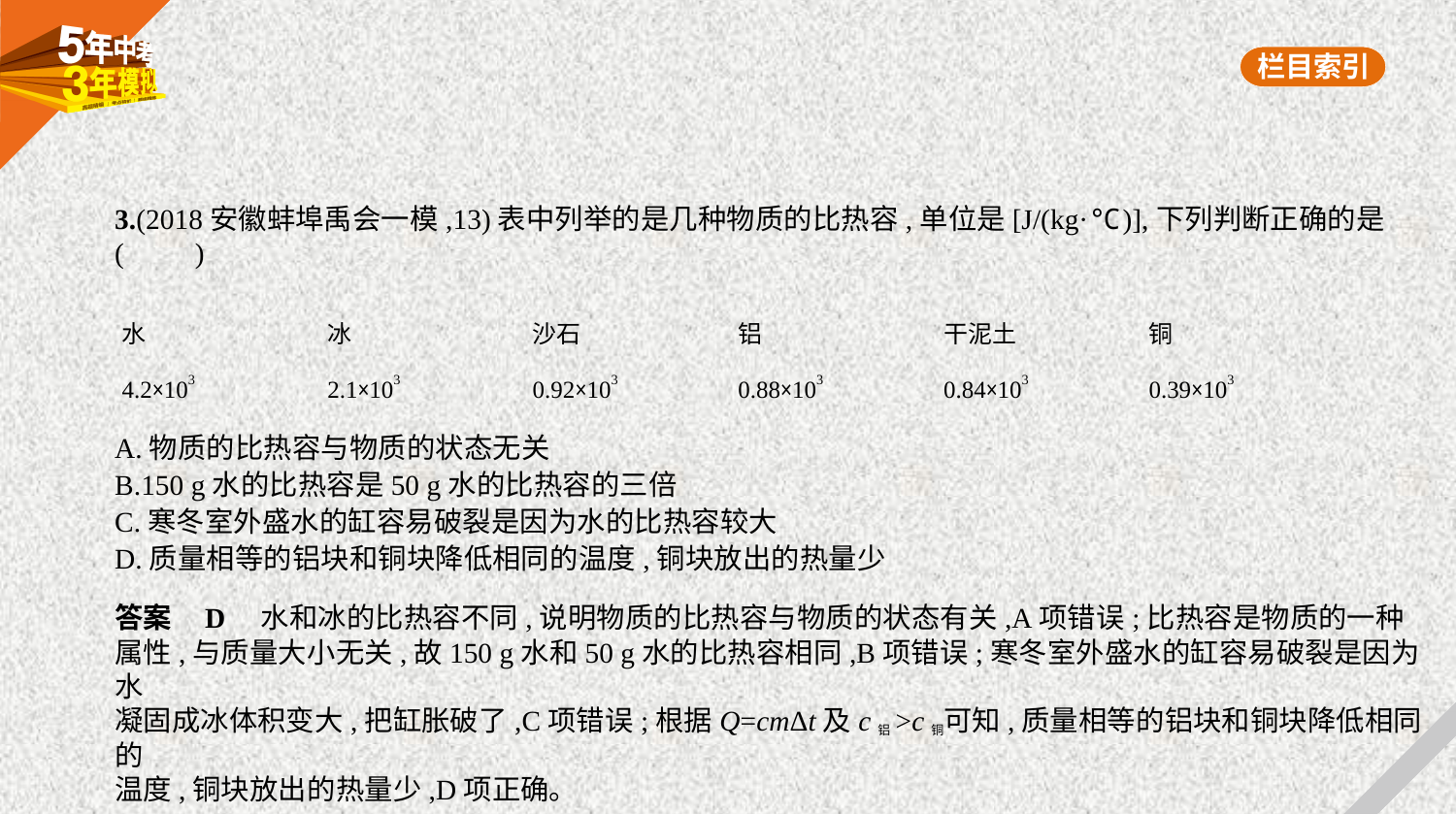

3.(2018安徽蚌埠禹会一模,13)表中列举的是几种物质的比热容,单位是[J/(kg·℃)],下列判断正确的是
(　　)
| 水 | 冰 | 沙石 | 铝 | 干泥土 | 铜 |
| --- | --- | --- | --- | --- | --- |
| 4.2×103 | 2.1×103 | 0.92×103 | 0.88×103 | 0.84×103 | 0.39×103 |
A.物质的比热容与物质的状态无关
B.150 g水的比热容是50 g水的比热容的三倍
C.寒冬室外盛水的缸容易破裂是因为水的比热容较大
D.质量相等的铝块和铜块降低相同的温度,铜块放出的热量少
答案    D　水和冰的比热容不同,说明物质的比热容与物质的状态有关,A项错误;比热容是物质的一种
属性,与质量大小无关,故150 g水和50 g水的比热容相同,B项错误;寒冬室外盛水的缸容易破裂是因为水
凝固成冰体积变大,把缸胀破了,C项错误;根据Q=cmΔt及c铝>c铜可知,质量相等的铝块和铜块降低相同的
温度,铜块放出的热量少,D项正确。